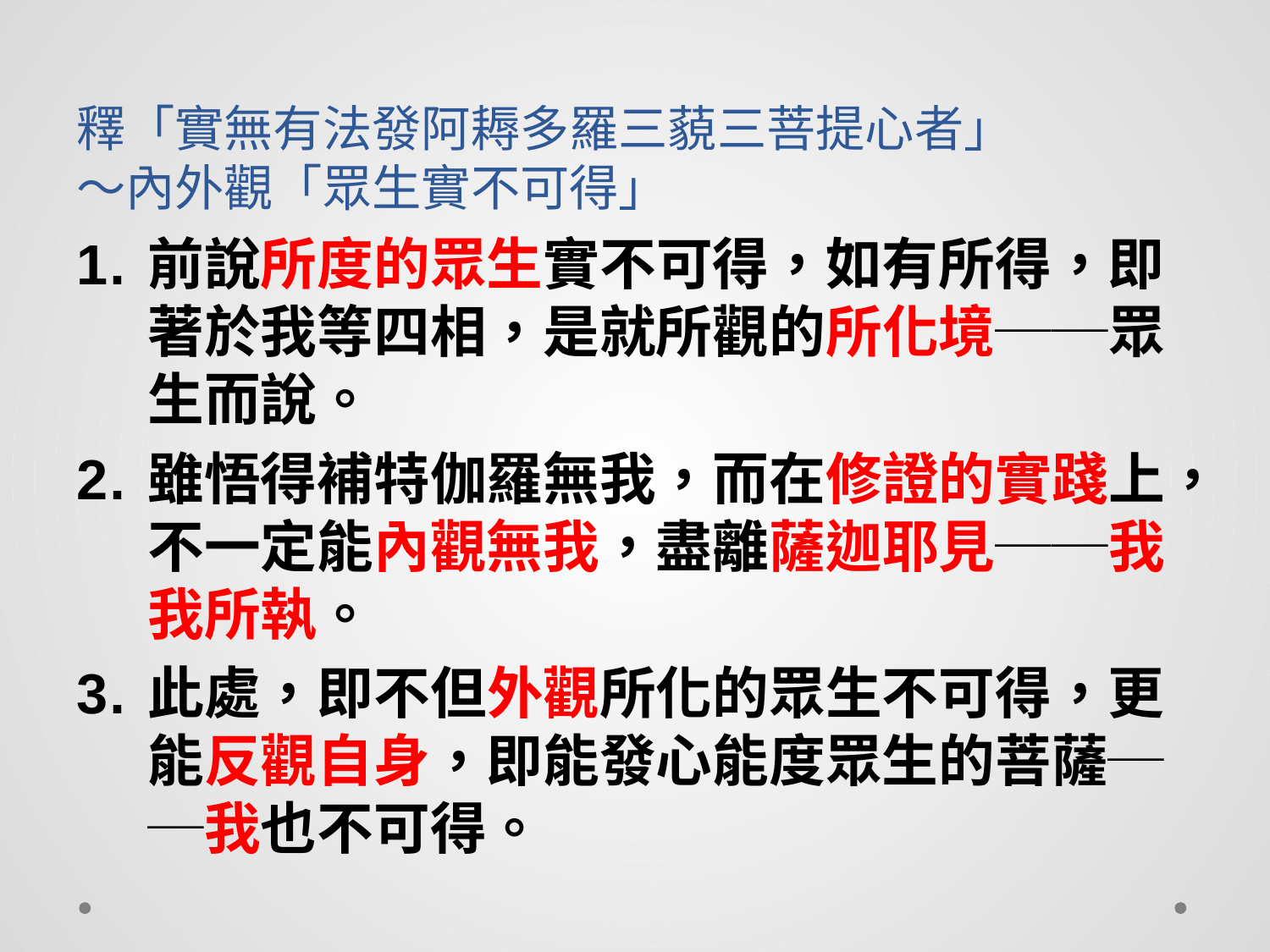

# 釋「實無有法發阿耨多羅三藐三菩提心者」 ～內外觀「眾生實不可得」
前說所度的眾生實不可得，如有所得，即著於我等四相，是就所觀的所化境──眾生而說。
雖悟得補特伽羅無我，而在修證的實踐上，不一定能內觀無我，盡離薩迦耶見──我我所執。
此處，即不但外觀所化的眾生不可得，更能反觀自身，即能發心能度眾生的菩薩──我也不可得。